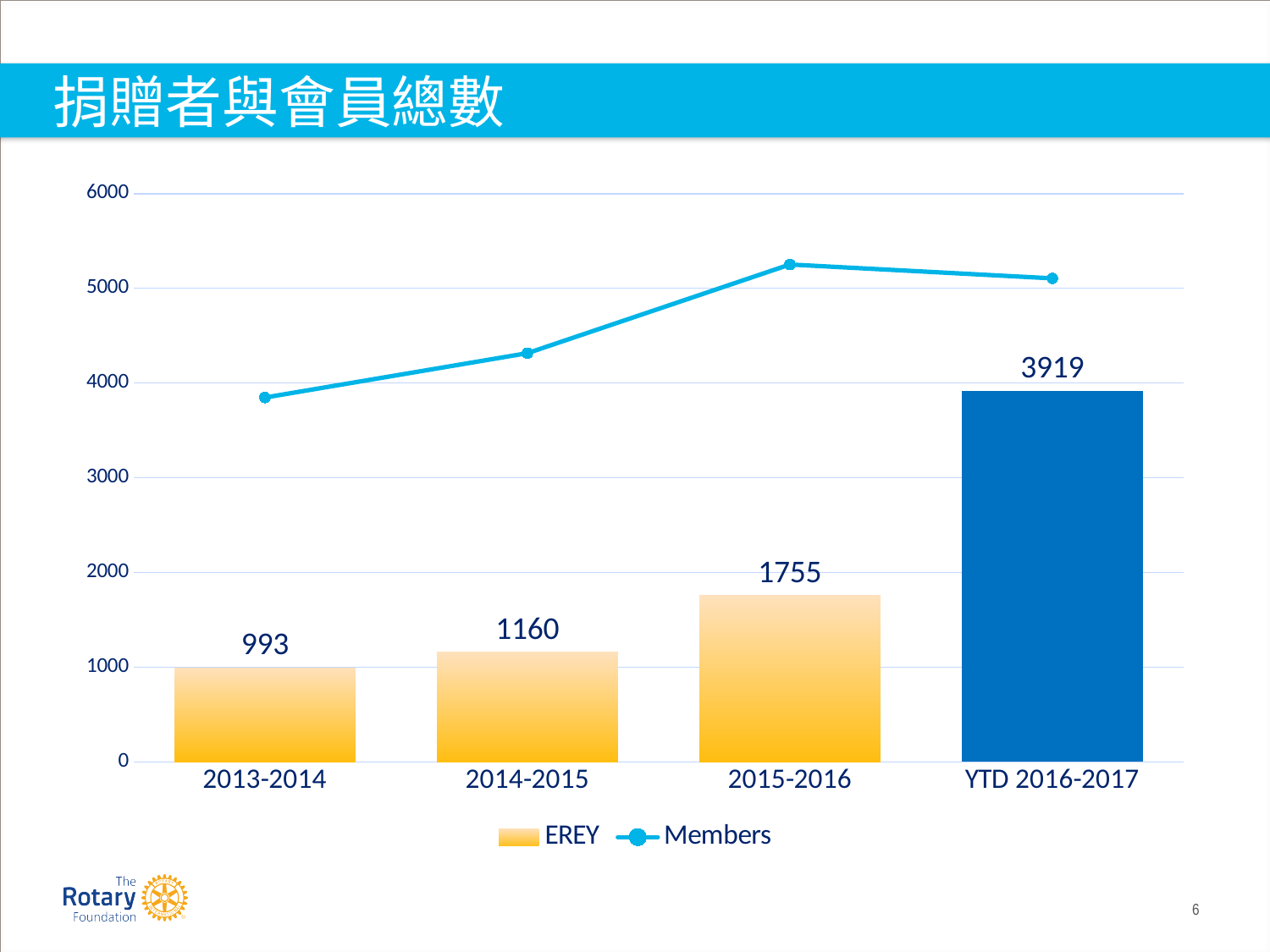

# 捐贈者與會員總數

### Chart

| Category | EREY | Members |
|---|---|---|
| 2013-2014 | 993.0 | 3847.0 |
| 2014-2015 | 1160.0 | 4315.0 |
| 2015-2016 | 1755.0 | 5251.0 |
| YTD 2016-2017 | 3919.0 | 5105.0 |